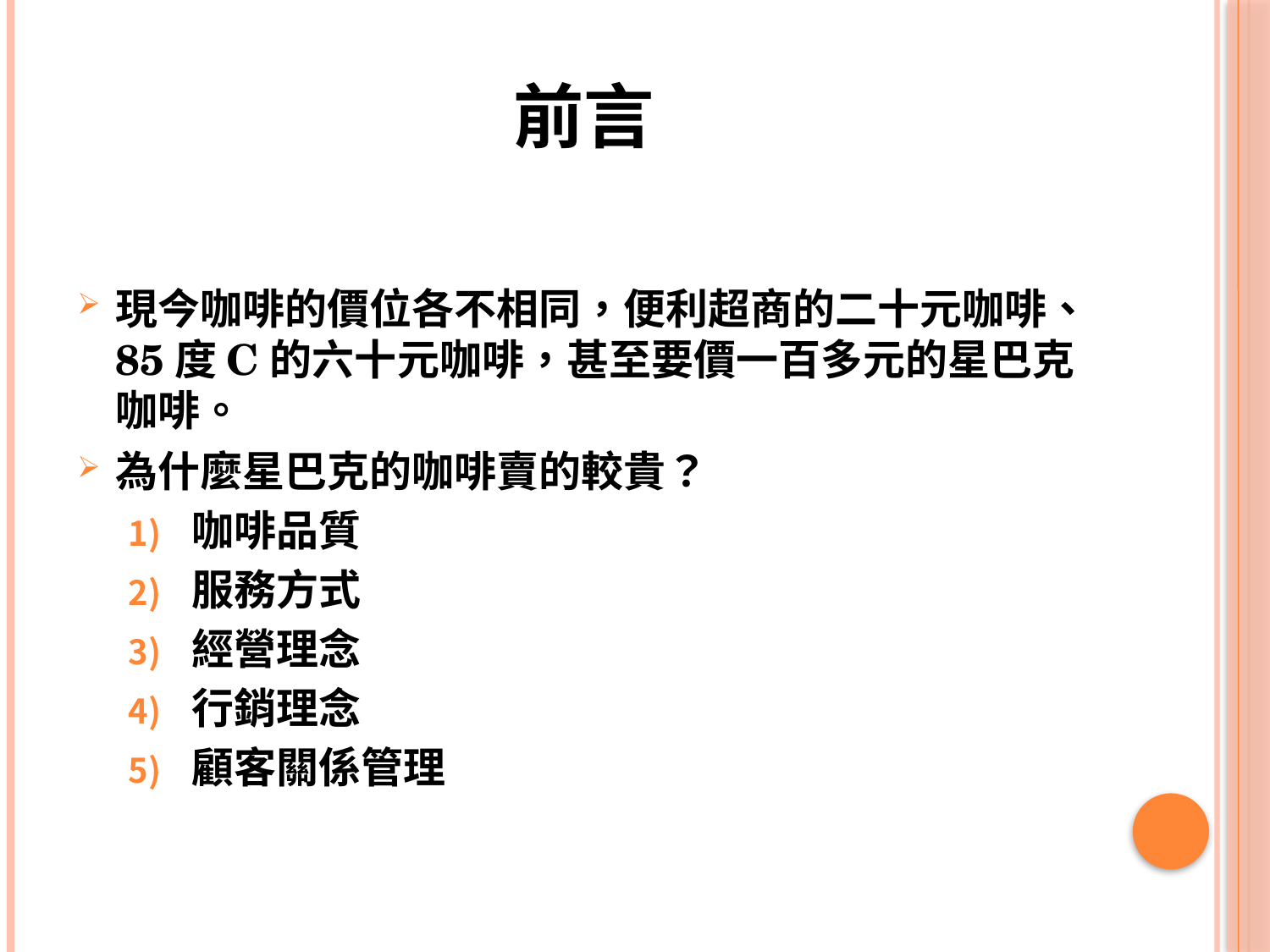

# 前言

現今咖啡的價位各不相同，便利超商的二十元咖啡、85度C的六十元咖啡，甚至要價一百多元的星巴克咖啡。
為什麼星巴克的咖啡賣的較貴？
咖啡品質
服務方式
經營理念
行銷理念
顧客關係管理